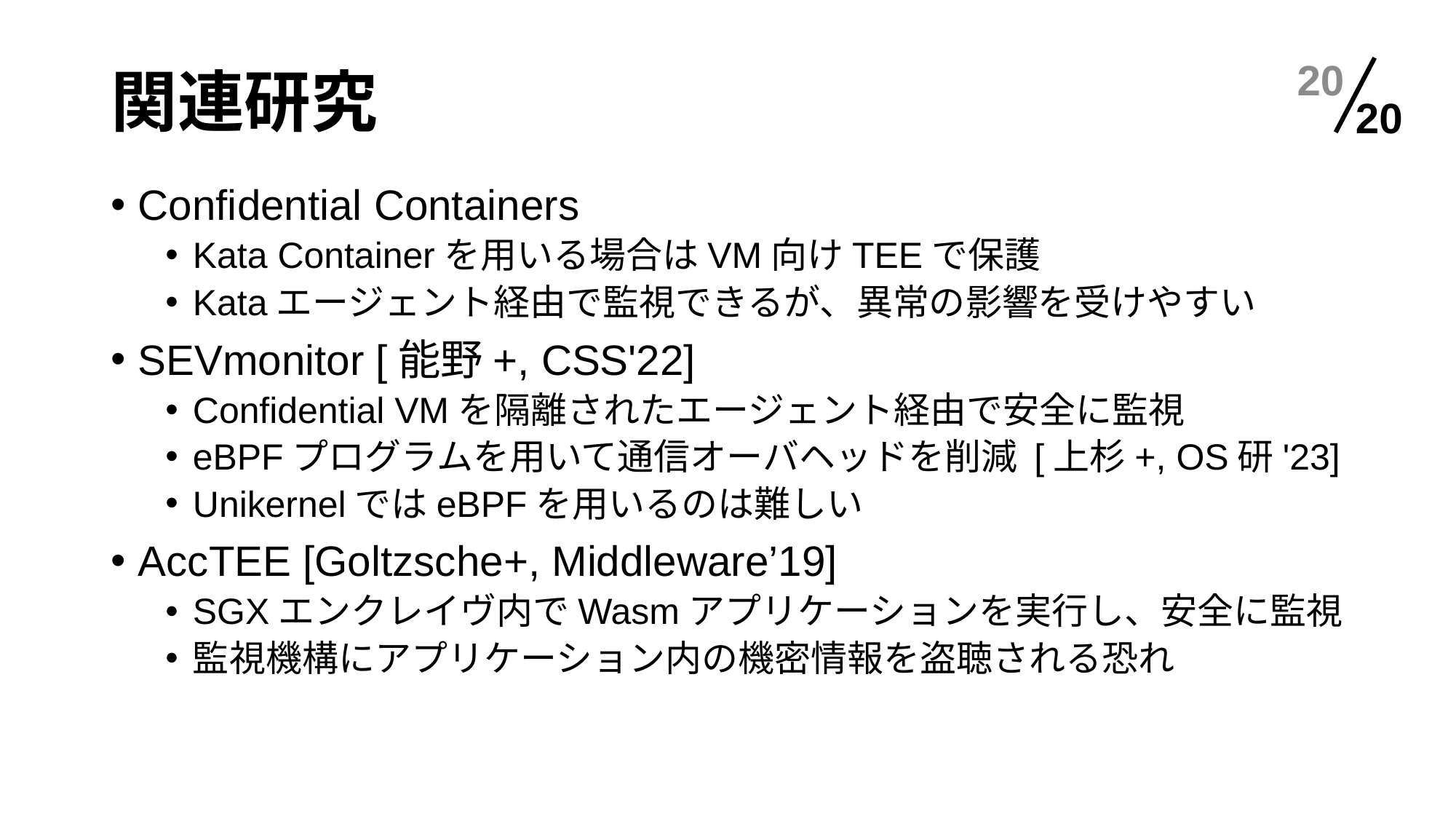

# 関連研究
20
Confidential Containers
Kata Containerを用いる場合はVM向けTEEで保護
Kataエージェント経由で監視できるが、異常の影響を受けやすい
SEVmonitor [能野+, CSS'22]
Confidential VMを隔離されたエージェント経由で安全に監視
eBPFプログラムを用いて通信オーバヘッドを削減 [上杉+, OS研'23]
UnikernelではeBPFを用いるのは難しい
AccTEE [Goltzsche+, Middleware’19]
SGXエンクレイヴ内でWasmアプリケーションを実行し、安全に監視
監視機構にアプリケーション内の機密情報を盗聴される恐れ